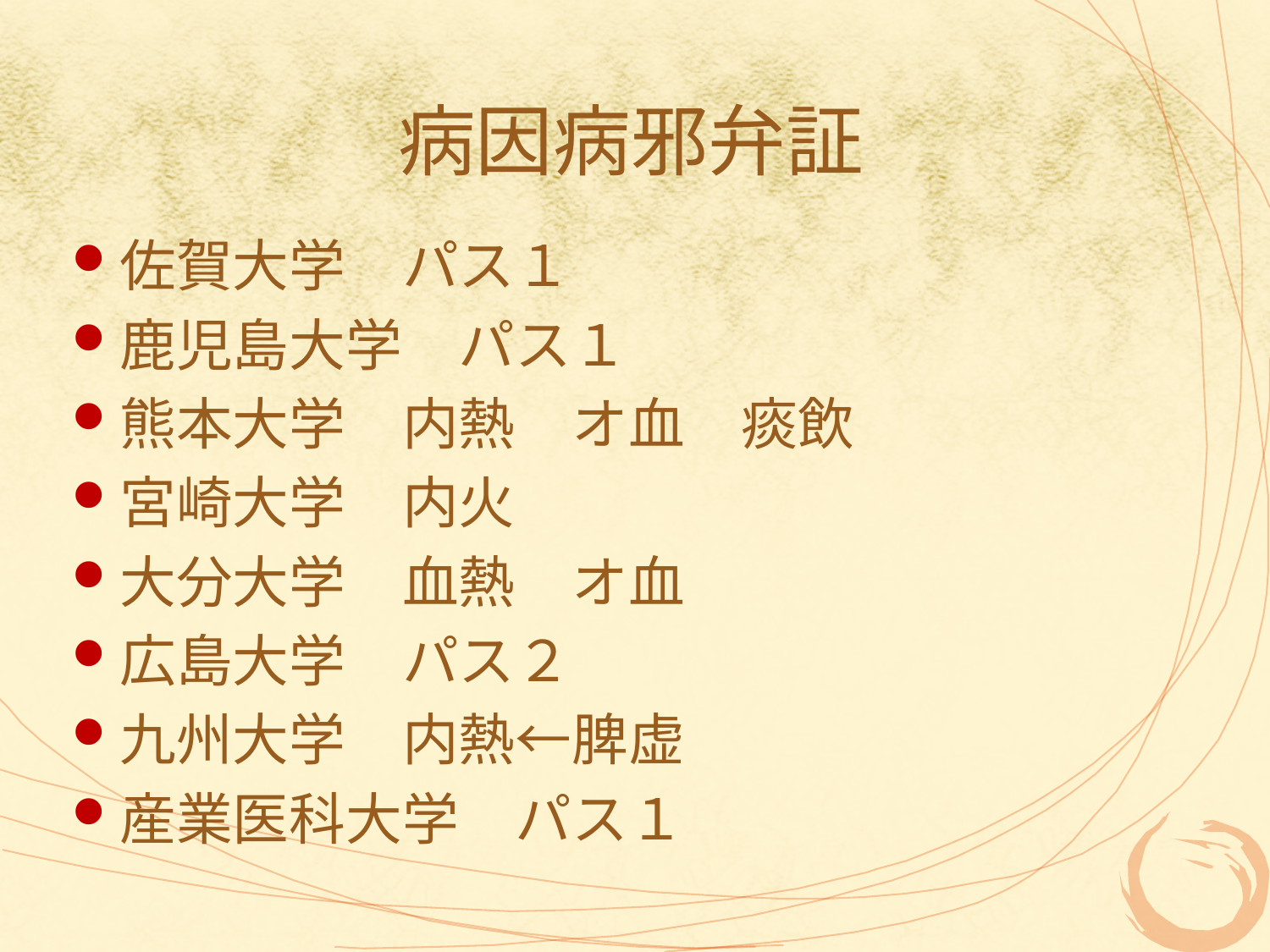

# 病因病邪弁証
佐賀大学　パス１
鹿児島大学　パス１
熊本大学　内熱　オ血　痰飲
宮崎大学　内火
大分大学　血熱　オ血
広島大学　パス２
九州大学　内熱←脾虚
産業医科大学　パス１